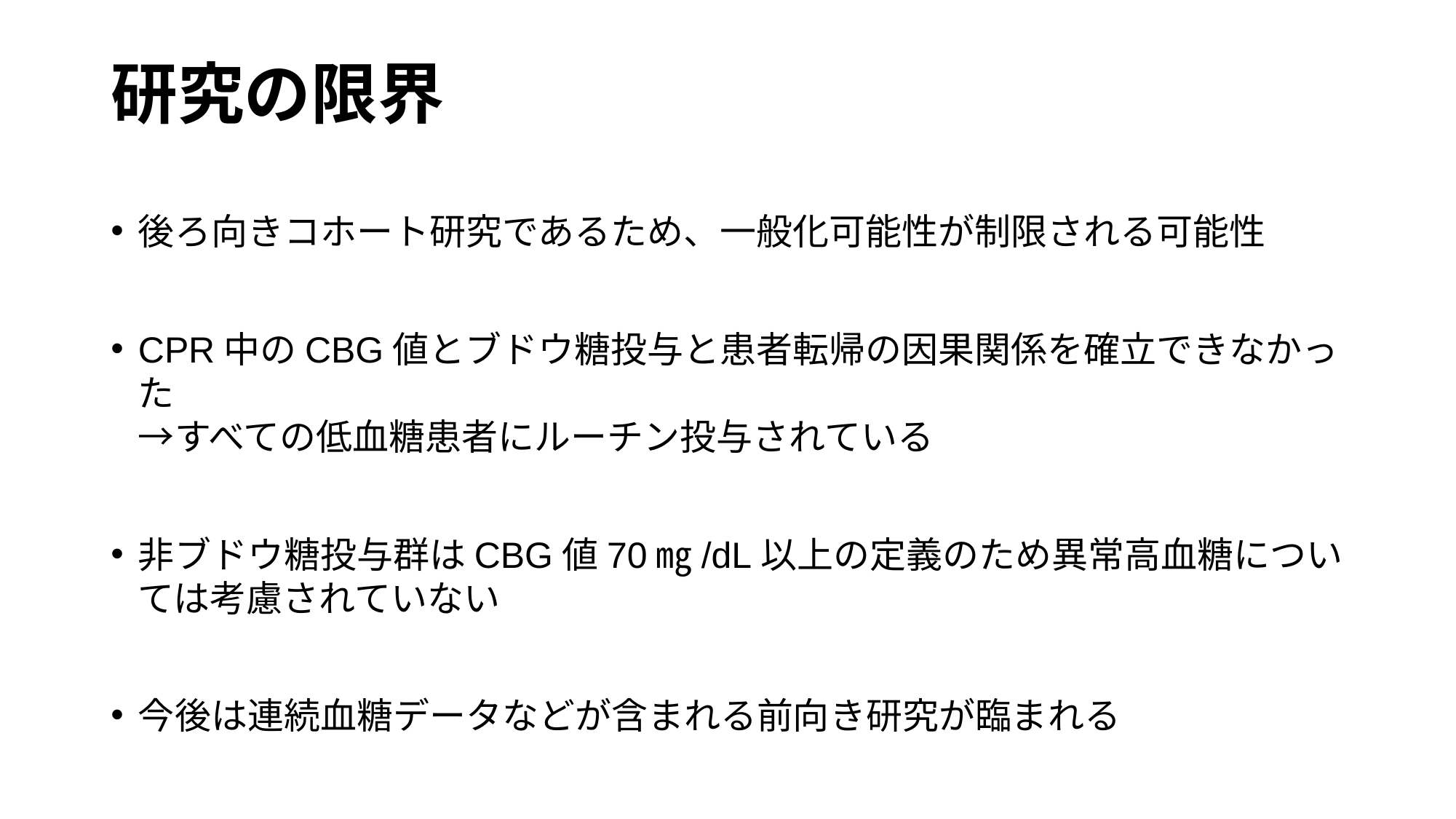

# 研究の限界
後ろ向きコホート研究であるため、一般化可能性が制限される可能性

CPR中のCBG値とブドウ糖投与と患者転帰の因果関係を確立できなかった
→すべての低血糖患者にルーチン投与されている

非ブドウ糖投与群はCBG値70㎎/dL以上の定義のため異常高血糖については考慮されていない

今後は連続血糖データなどが含まれる前向き研究が臨まれる